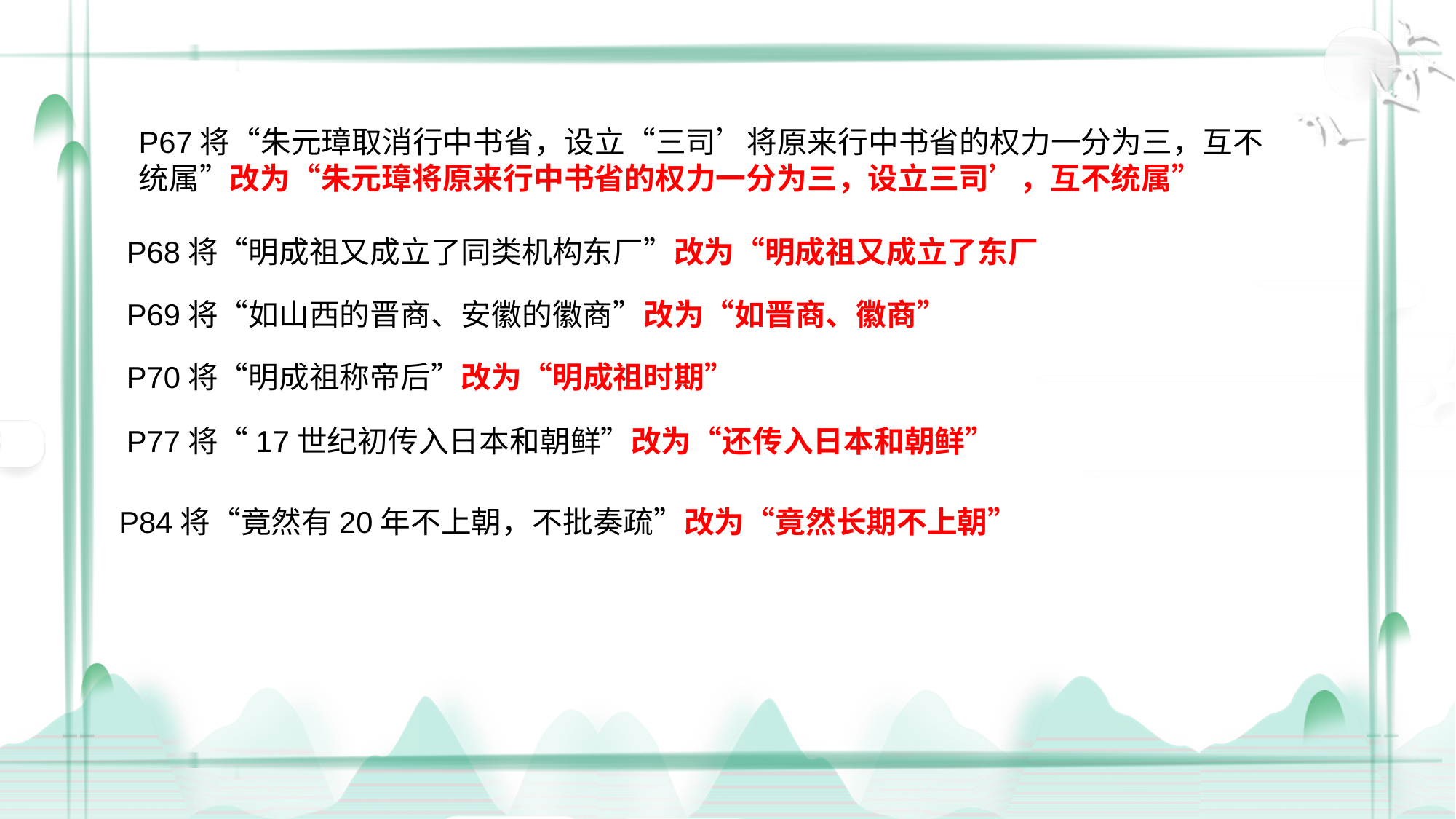

P67将“朱元璋取消行中书省，设立“三司’将原来行中书省的权力一分为三，互不统属”改为“朱元璋将原来行中书省的权力一分为三，设立三司’，互不统属”
P68将“明成祖又成立了同类机构东厂”改为“明成祖又成立了东厂
P69将“如山西的晋商、安徽的徽商”改为“如晋商、徽商”
P70将“明成祖称帝后”改为“明成祖时期”
P77将“17世纪初传入日本和朝鲜”改为“还传入日本和朝鲜”
P84将“竟然有20年不上朝，不批奏疏”改为“竟然长期不上朝”